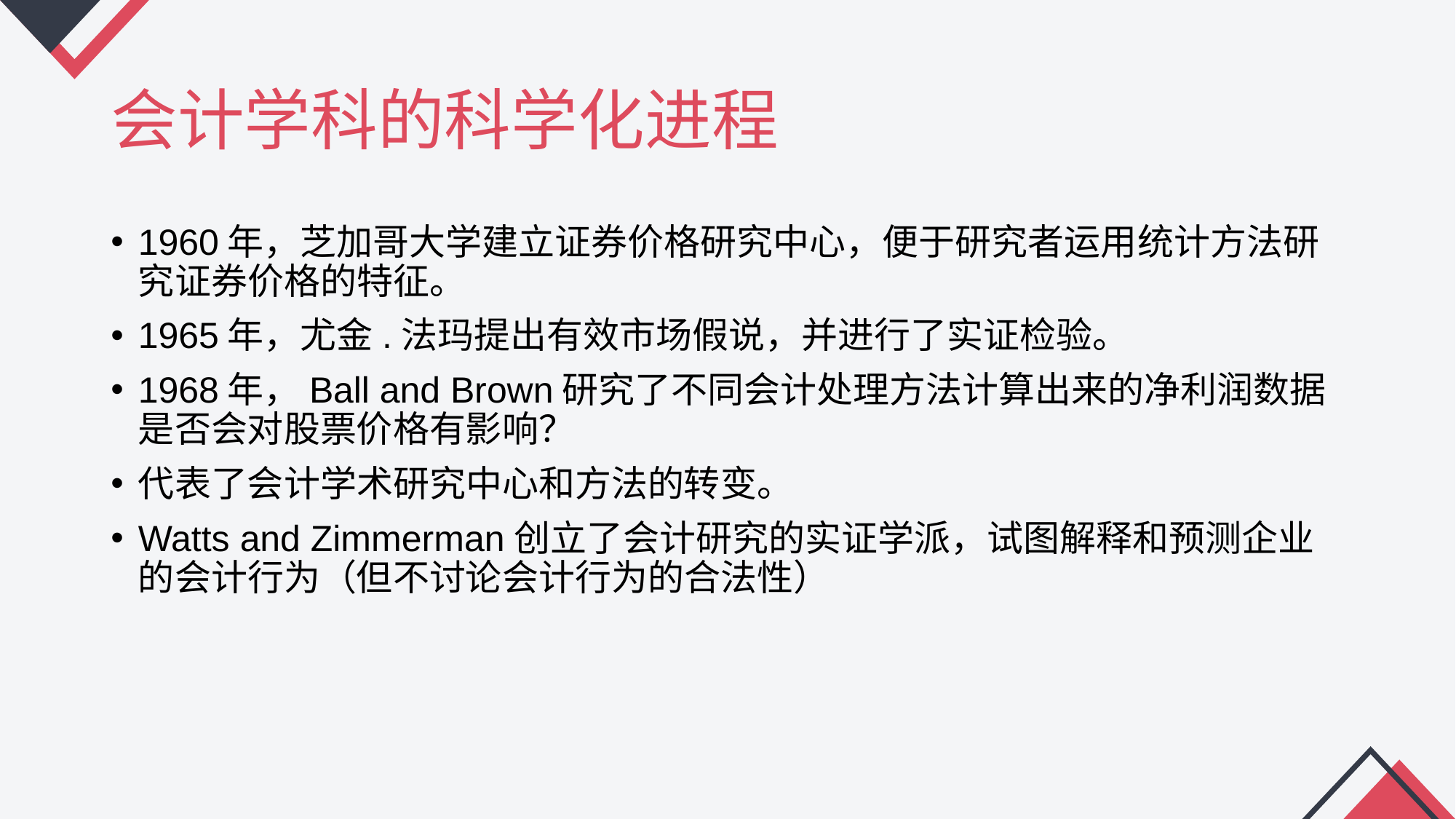

# 会计学科的科学化进程
1960年，芝加哥大学建立证券价格研究中心，便于研究者运用统计方法研究证券价格的特征。
1965年，尤金.法玛提出有效市场假说，并进行了实证检验。
1968年，Ball and Brown研究了不同会计处理方法计算出来的净利润数据是否会对股票价格有影响？
代表了会计学术研究中心和方法的转变。
Watts and Zimmerman创立了会计研究的实证学派，试图解释和预测企业的会计行为（但不讨论会计行为的合法性）